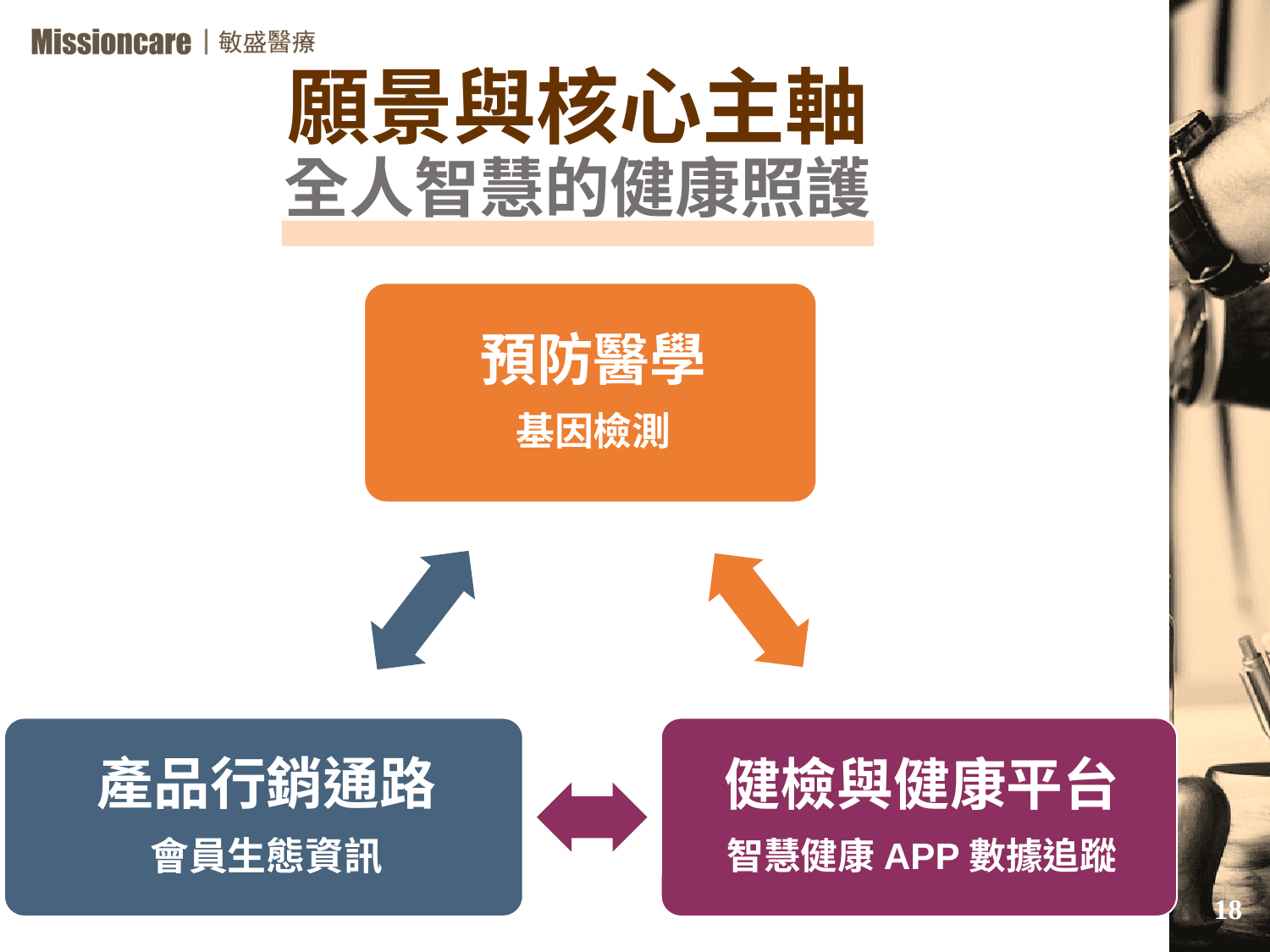

願景與核心主軸
全人智慧的健康照護
預防醫學
基因檢測

健檢與健康平台
智慧健康APP數據追蹤

產品行銷通路
會員生態資訊

18